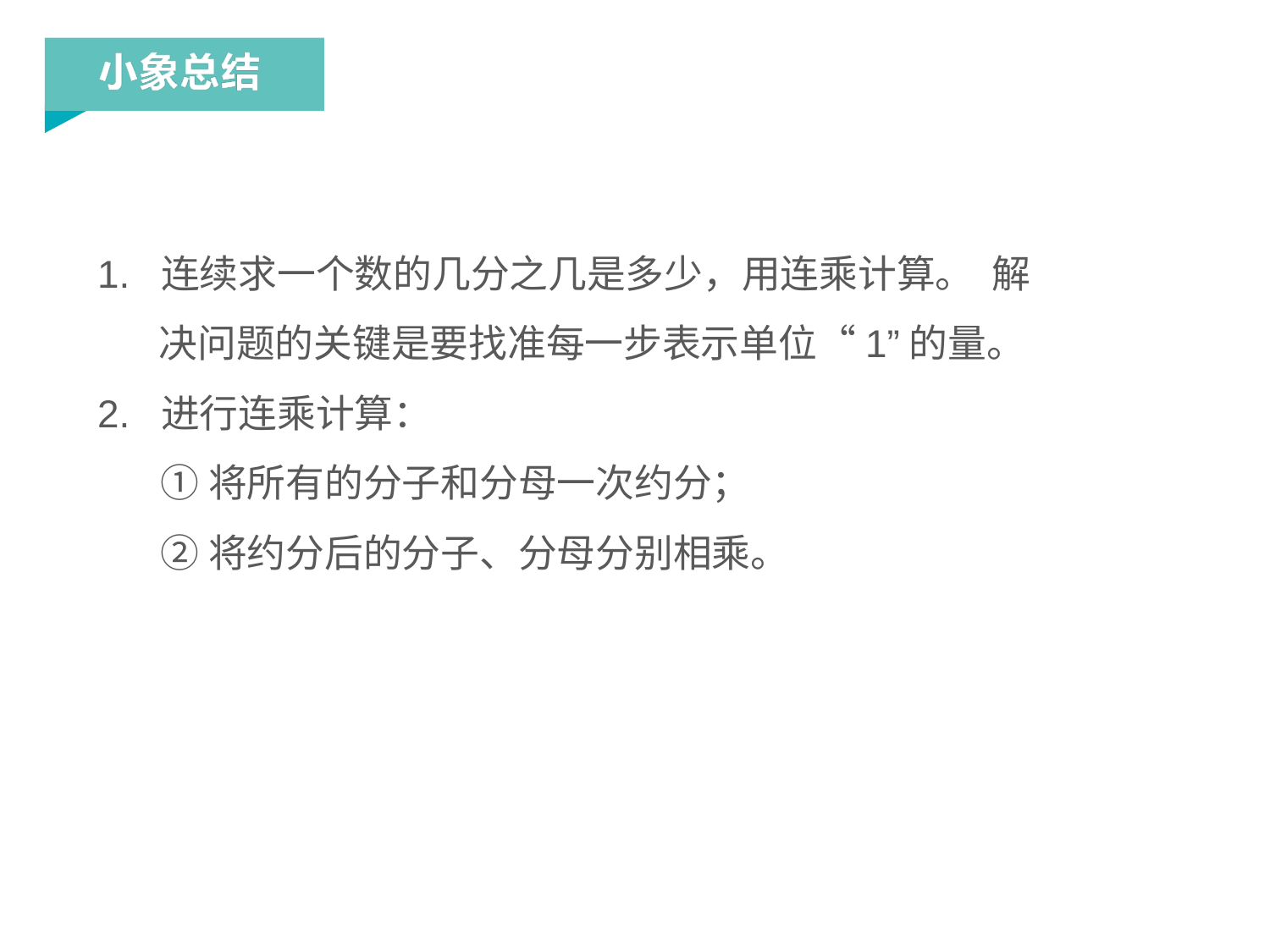

连续求一个数的几分之几是多少，用连乘计算。  解
      决问题的关键是要找准每一步表示单位“1”的量。
进行连乘计算：
①将所有的分子和分母一次约分；
②将约分后的分子、分母分别相乘。